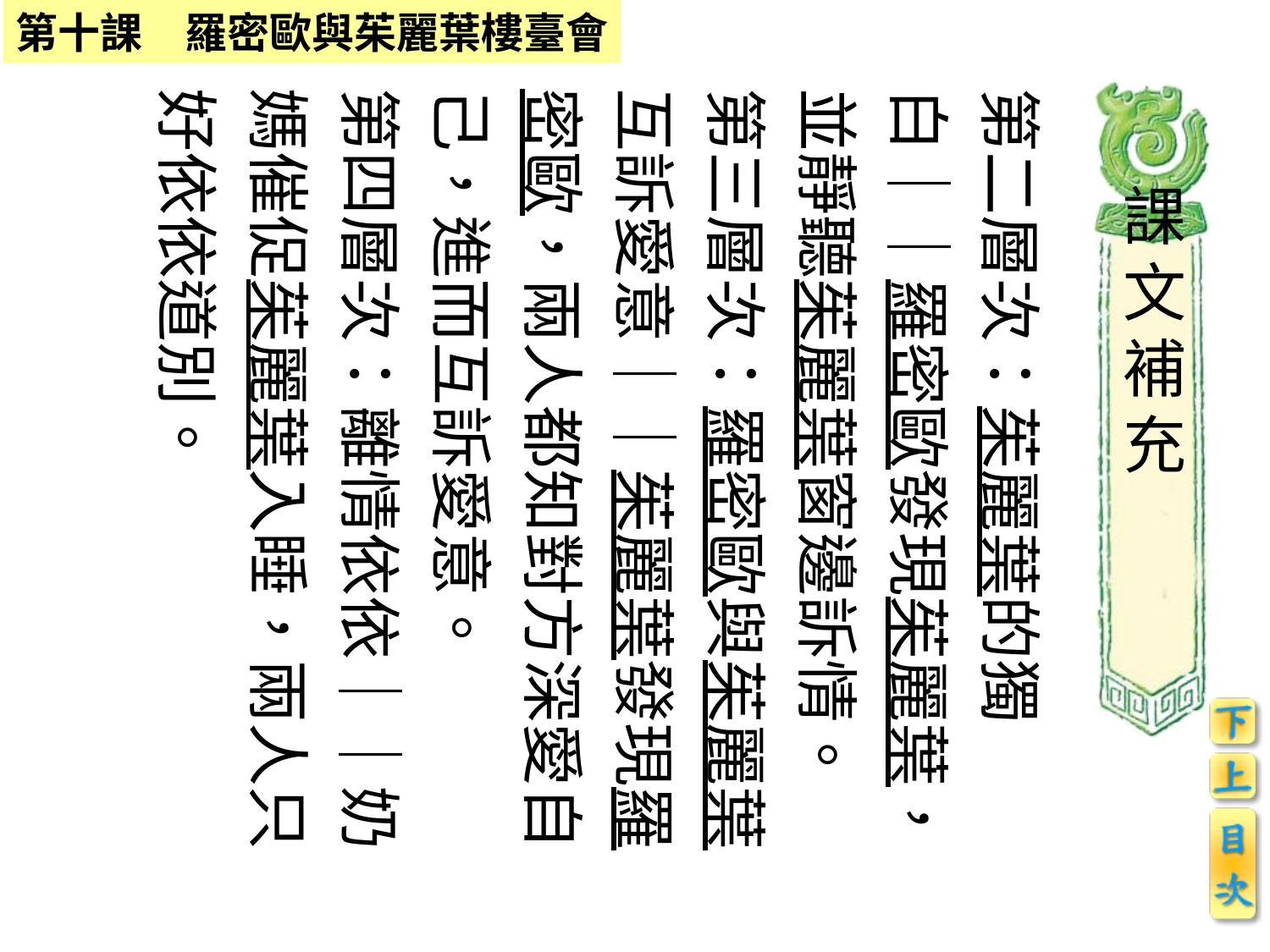

第二層次：茱麗葉的獨白｜｜羅密歐發現茱麗葉，並靜聽茱麗葉窗邊訴情。
第三層次：羅密歐與茱麗葉互訴愛意｜｜茱麗葉發現羅密歐，兩人都知對方深愛自己，進而互訴愛意。
第四層次：離情依依｜｜奶媽催促茱麗葉入睡，兩人只好依依道別。
課文補充